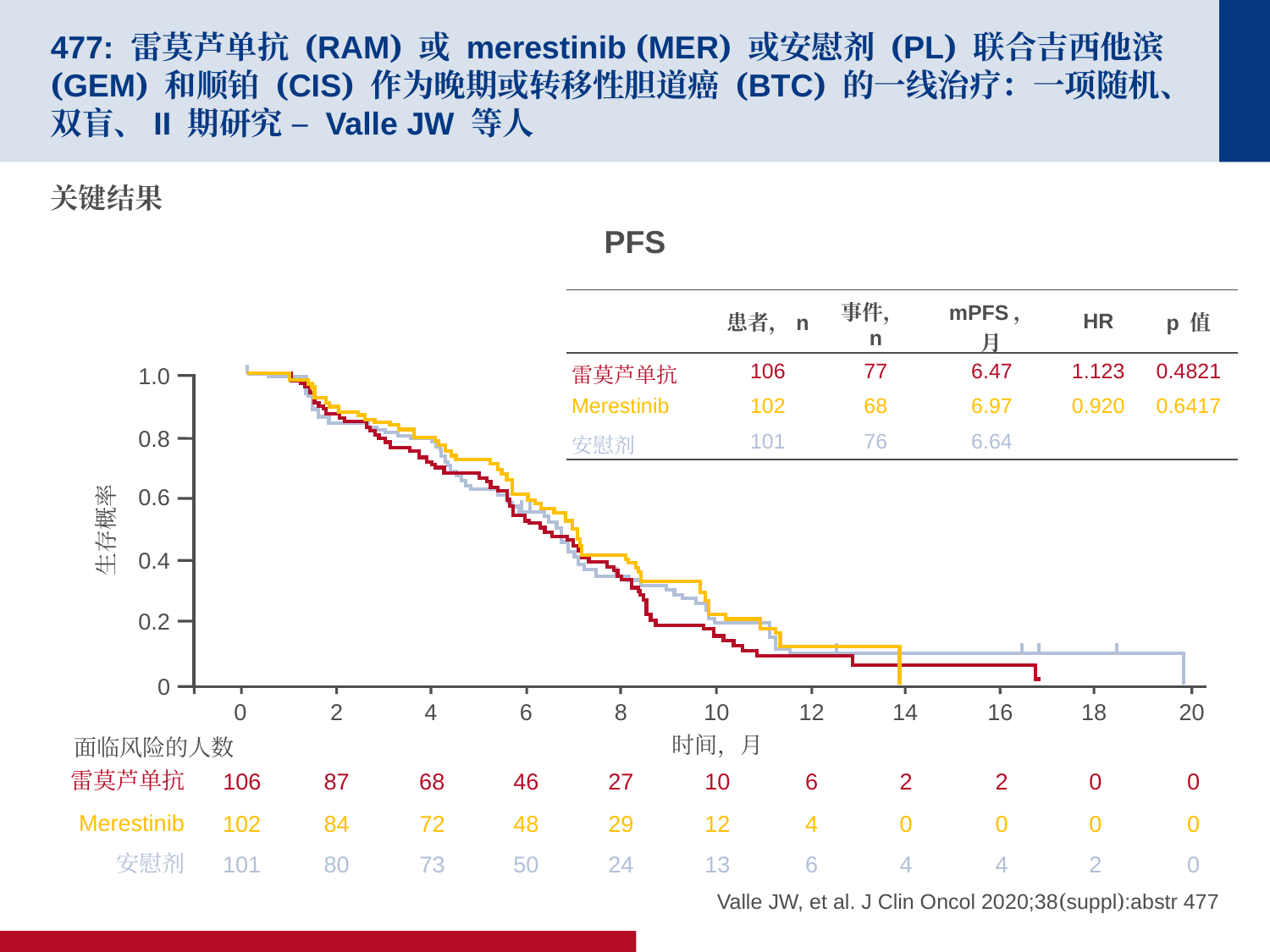

# 477: 雷莫芦单抗 (RAM) 或 merestinib (MER) 或安慰剂 (PL) 联合吉西他滨 (GEM) 和顺铂 (CIS) 作为晚期或转移性胆道癌 (BTC) 的一线治疗：一项随机、双盲、II 期研究 – Valle JW 等人
关键结果
PFS
|  | 患者，n | 事件，n | mPFS，月 | HR | p 值 |
| --- | --- | --- | --- | --- | --- |
| 雷莫芦单抗 | 106 | 77 | 6.47 | 1.123 | 0.4821 |
| Merestinib | 102 | 68 | 6.97 | 0.920 | 0.6417 |
| 安慰剂 | 101 | 76 | 6.64 |  |  |
1.0

0.8

0.6

生存概率
0.4

0.2

0

0
2
4
6
8
10
12
14
16
18
20
时间，月
雷莫芦单抗
106
87
68
46
27
10
6
2
2
0
0
Merestinib
102
84
72
48
29
12
4
0
0
0
0
安慰剂
101
80
73
50
24
13
6
4
4
2
0

面临风险的人数
Valle JW, et al. J Clin Oncol 2020;38(suppl):abstr 477